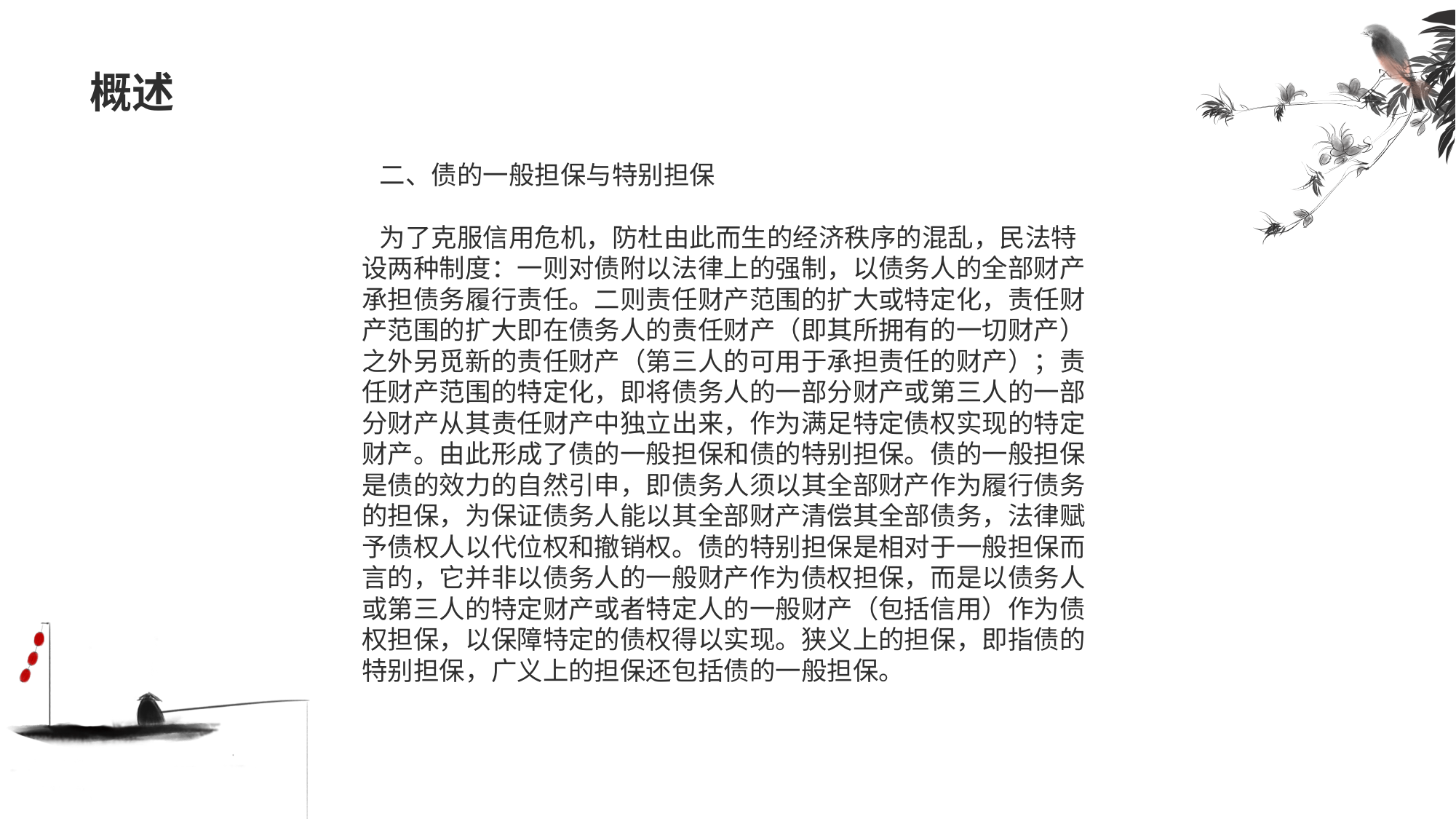

# 概述

  二、债的一般担保与特别担保

  为了克服信用危机，防杜由此而生的经济秩序的混乱，民法特设两种制度：一则对债附以法律上的强制，以债务人的全部财产承担债务履行责任。二则责任财产范围的扩大或特定化，责任财产范围的扩大即在债务人的责任财产（即其所拥有的一切财产）之外另觅新的责任财产（第三人的可用于承担责任的财产）；责任财产范围的特定化，即将债务人的一部分财产或第三人的一部分财产从其责任财产中独立出来，作为满足特定债权实现的特定财产。由此形成了债的一般担保和债的特别担保。债的一般担保是债的效力的自然引申，即债务人须以其全部财产作为履行债务的担保，为保证债务人能以其全部财产清偿其全部债务，法律赋予债权人以代位权和撤销权。债的特别担保是相对于一般担保而言的，它并非以债务人的一般财产作为债权担保，而是以债务人或第三人的特定财产或者特定人的一般财产（包括信用）作为债权担保，以保障特定的债权得以实现。狭义上的担保，即指债的特别担保，广义上的担保还包括债的一般担保。
4